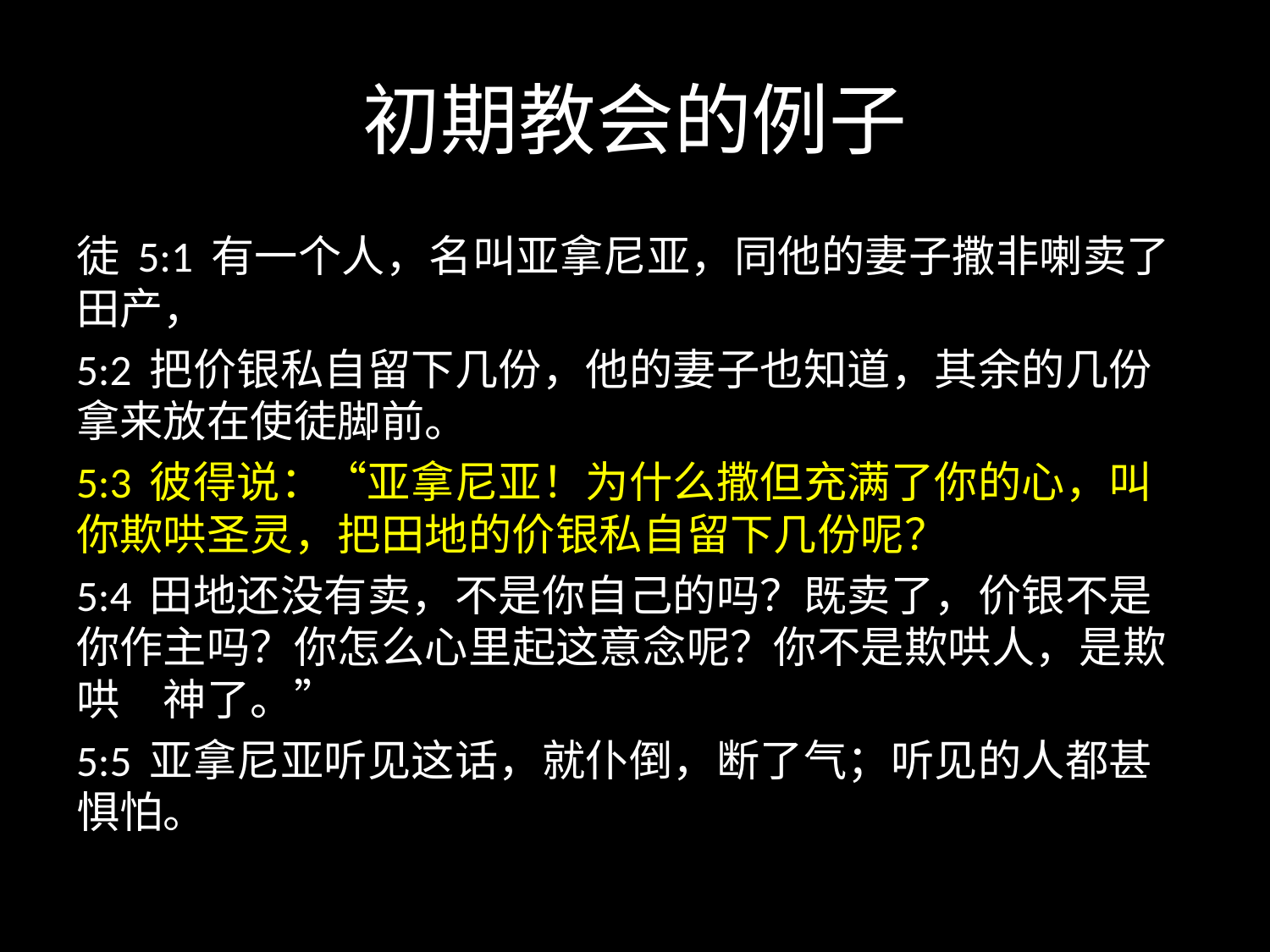

# 初期教会的例子
徒 5:1 有一个人，名叫亚拿尼亚，同他的妻子撒非喇卖了田产，
5:2 把价银私自留下几份，他的妻子也知道，其余的几份拿来放在使徒脚前。
5:3 彼得说：“亚拿尼亚！为什么撒但充满了你的心，叫你欺哄圣灵，把田地的价银私自留下几份呢？
5:4 田地还没有卖，不是你自己的吗？既卖了，价银不是你作主吗？你怎么心里起这意念呢？你不是欺哄人，是欺哄　神了。”
5:5 亚拿尼亚听见这话，就仆倒，断了气；听见的人都甚惧怕。